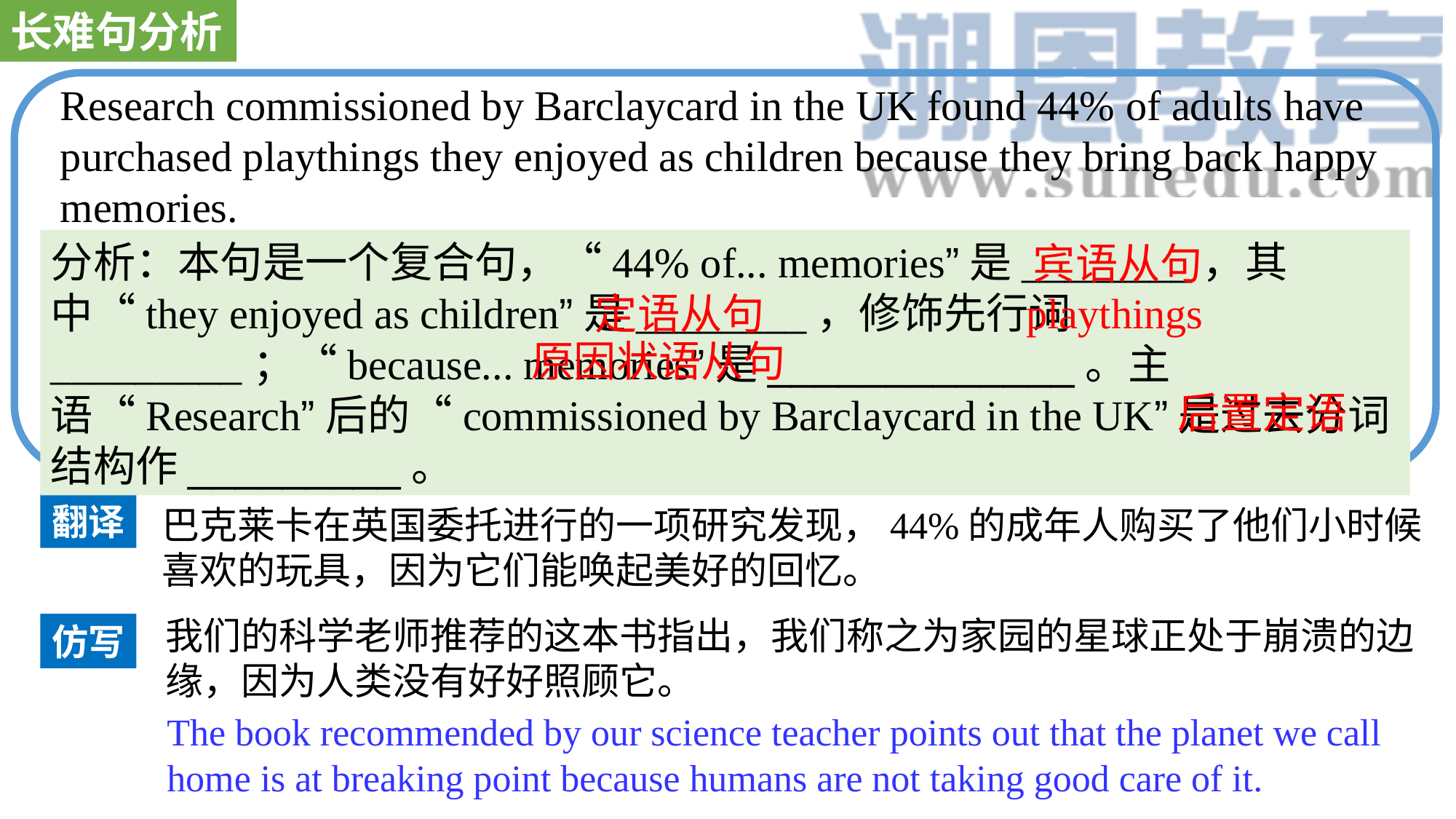

长难句分析
Research commissioned by Barclaycard in the UK found 44% of adults have purchased playthings they enjoyed as children because they bring back happy memories.

分析：本句是一个复合句，“44% of... memories”是________，其中“they enjoyed as children”是________，修饰先行词_________；“because... memories”是_____________。主语“Research”后的“commissioned by Barclaycard in the UK”是过去分词结构作_________。
 宾语从句
playthings
定语从句
原因状语从句
后置定语
翻译
巴克莱卡在英国委托进行的一项研究发现，44%的成年人购买了他们小时候喜欢的玩具，因为它们能唤起美好的回忆。
我们的科学老师推荐的这本书指出，我们称之为家园的星球正处于崩溃的边缘，因为人类没有好好照顾它。
仿写
The book recommended by our science teacher points out that the planet we call home is at breaking point because humans are not taking good care of it.